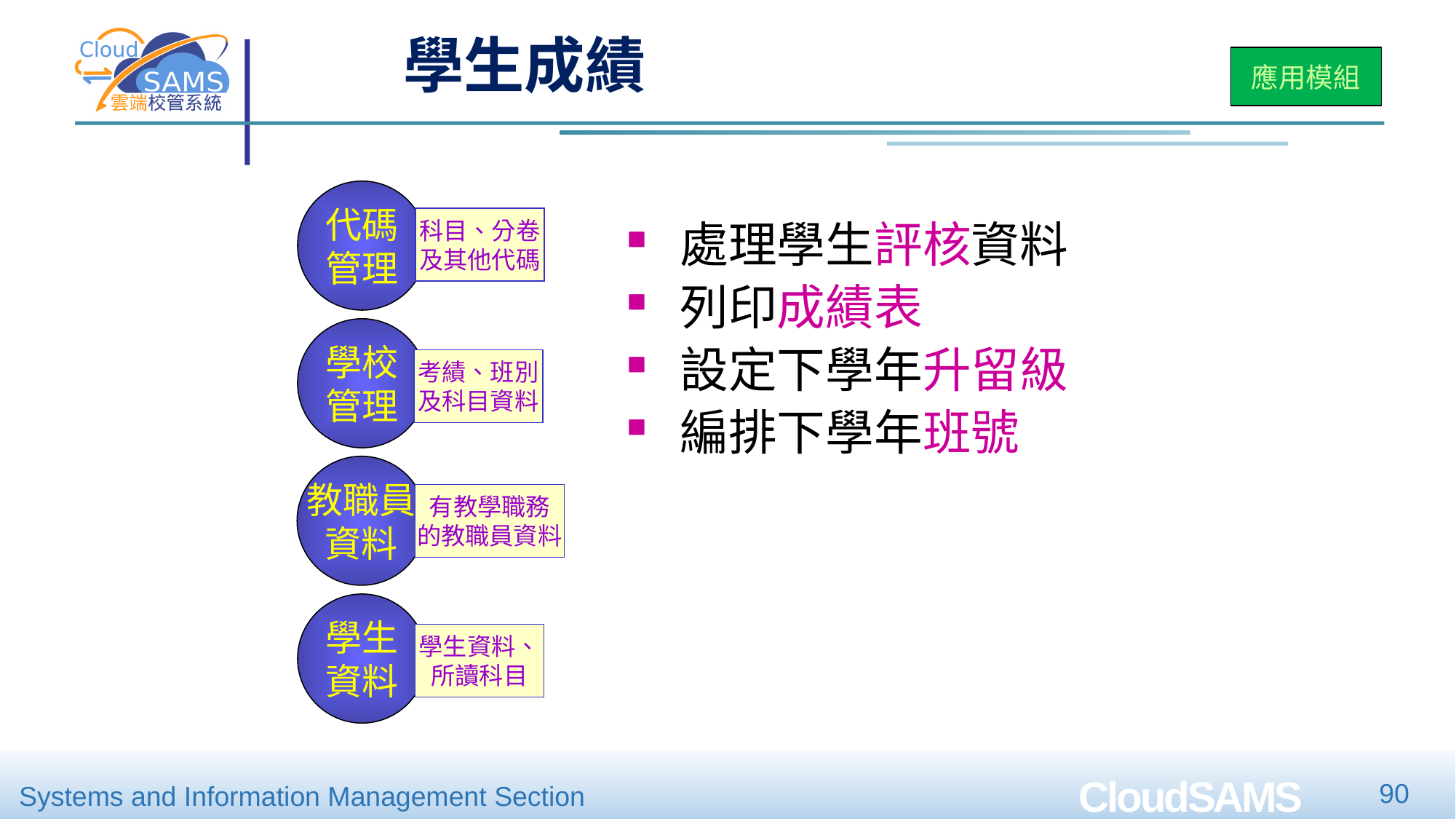

# 學生成績
應用模組
代碼
管理
科目、分卷
及其他代碼
學校
管理
考績、班別
及科目資料
學生
資料
學生資料、
所讀科目
教職員
資料
有教學職務
的教職員資料
處理學生評核資料
列印成績表
設定下學年升留級
編排下學年班號
90